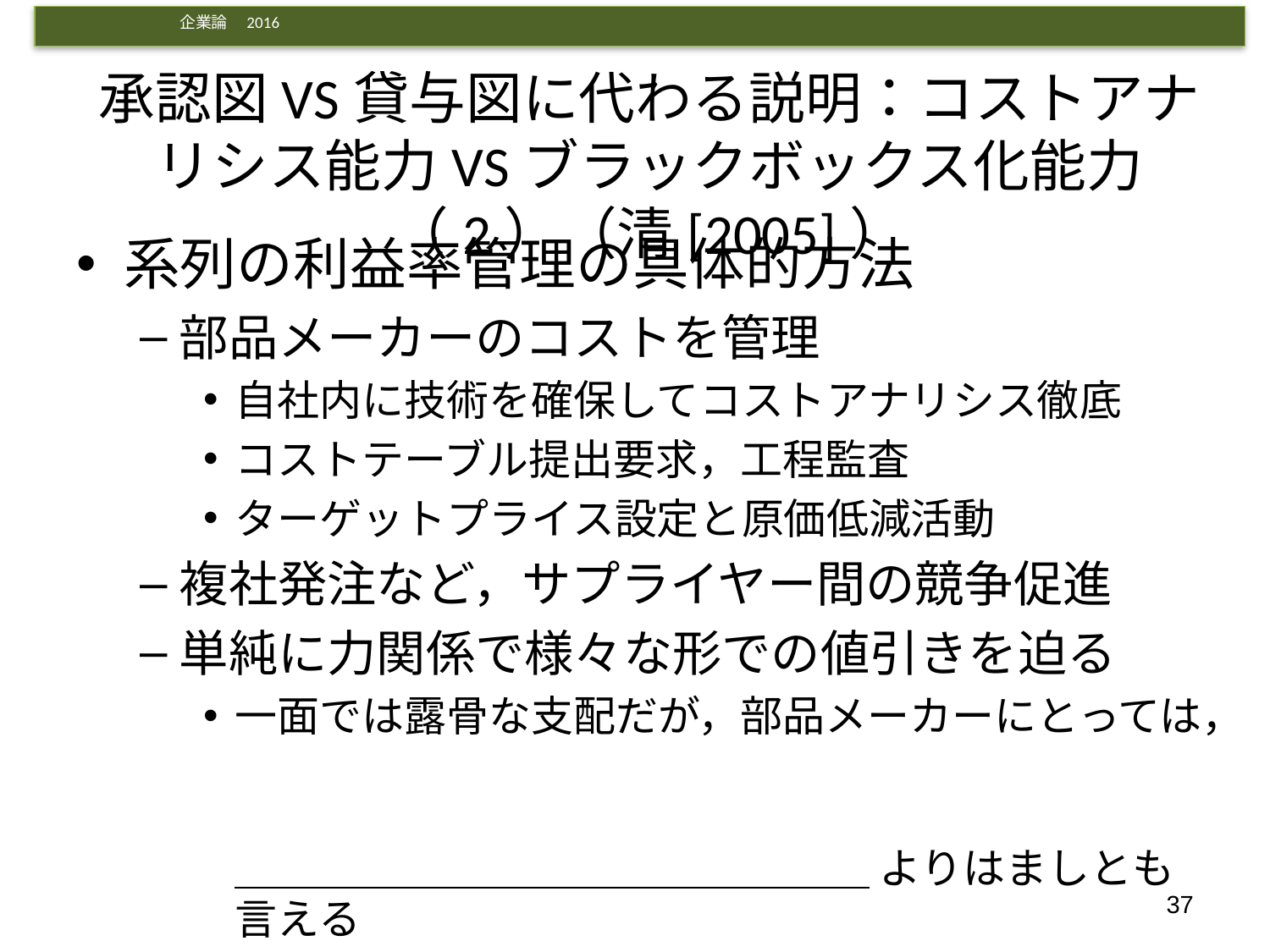

# 承認図VS貸与図に代わる説明：コストアナリシス能力VSブラックボックス化能力（2）（清[2005]）
系列の利益率管理の具体的方法
部品メーカーのコストを管理
自社内に技術を確保してコストアナリシス徹底
コストテーブル提出要求，工程監査
ターゲットプライス設定と原価低減活動
複社発注など，サプライヤー間の競争促進
単純に力関係で様々な形での値引きを迫る
一面では露骨な支配だが，部品メーカーにとっては，
　　
＿＿＿＿＿＿＿＿＿＿＿＿＿＿＿ よりはましとも言える
37